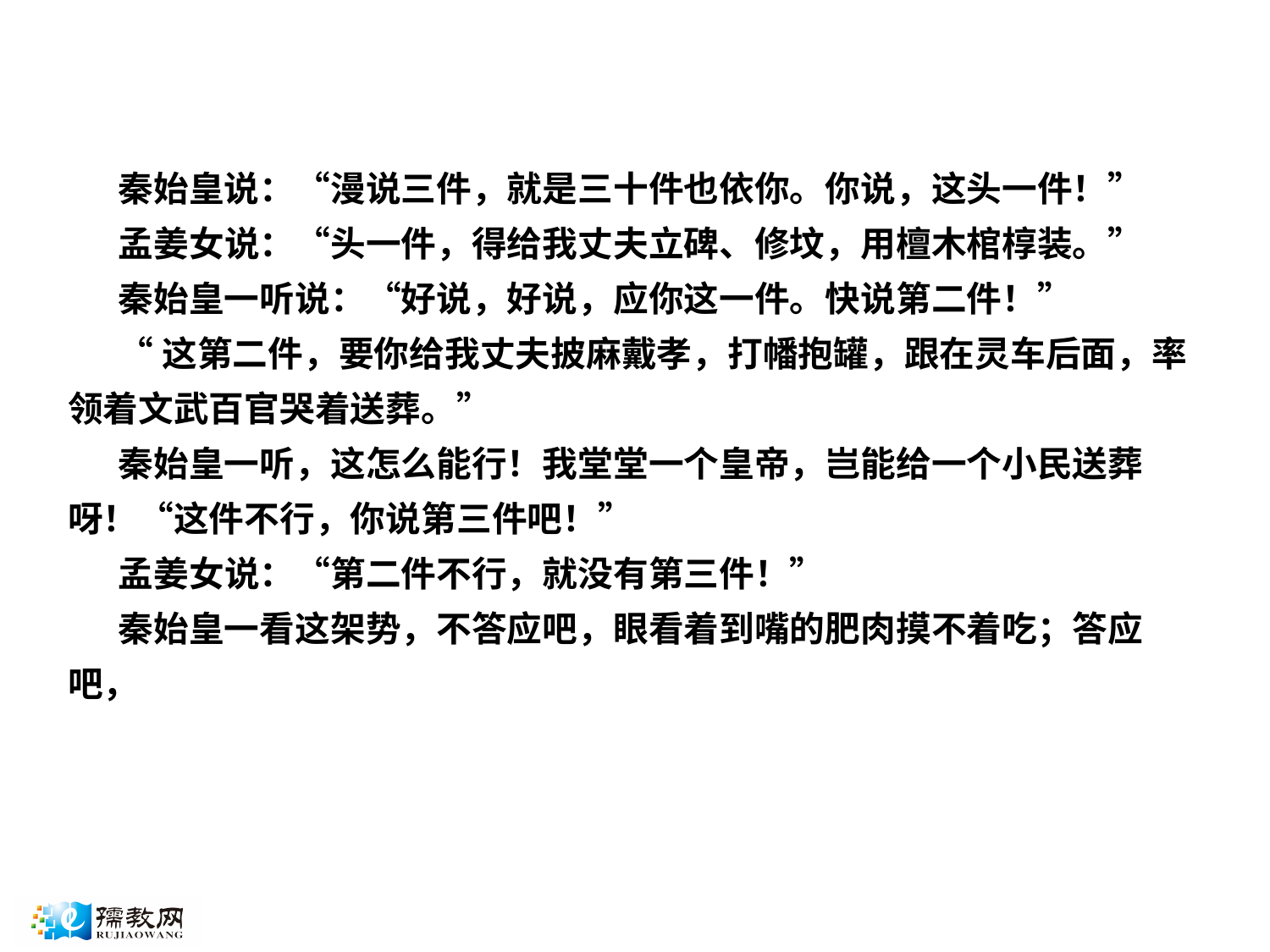

秦始皇说：“漫说三件，就是三十件也依你。你说，这头一件！”
孟姜女说：“头一件，得给我丈夫立碑、修坟，用檀木棺椁装。”
秦始皇一听说：“好说，好说，应你这一件。快说第二件！”
“这第二件，要你给我丈夫披麻戴孝，打幡抱罐，跟在灵车后面，率领着文武百官哭着送葬。”
秦始皇一听，这怎么能行！我堂堂一个皇帝，岂能给一个小民送葬呀！“这件不行，你说第三件吧！”
孟姜女说：“第二件不行，就没有第三件！”
秦始皇一看这架势，不答应吧，眼看着到嘴的肥肉摸不着吃；答应吧，